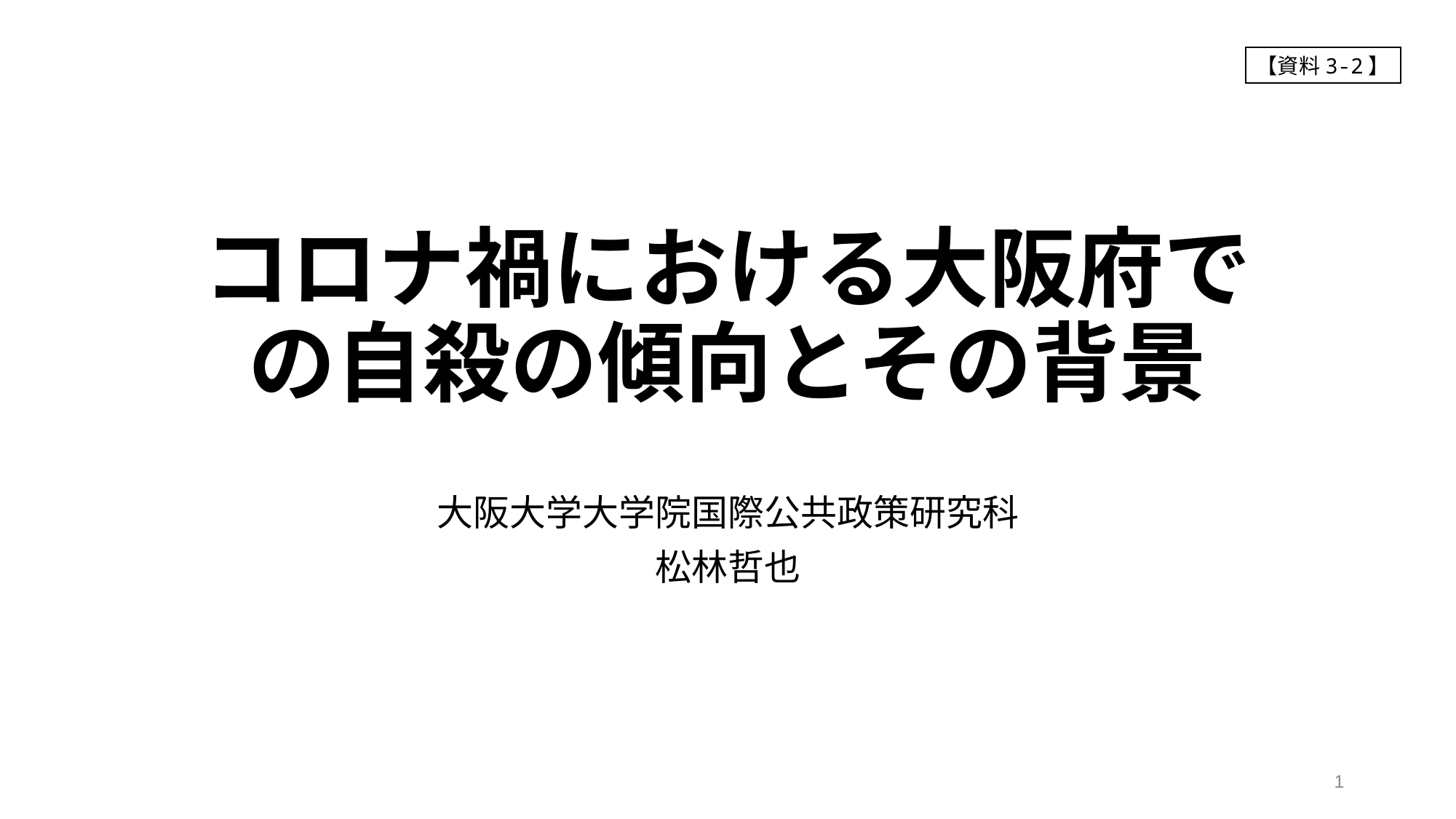

【資料3-2】
# コロナ禍における大阪府での自殺の傾向とその背景

大阪大学大学院国際公共政策研究科
松林哲也
1